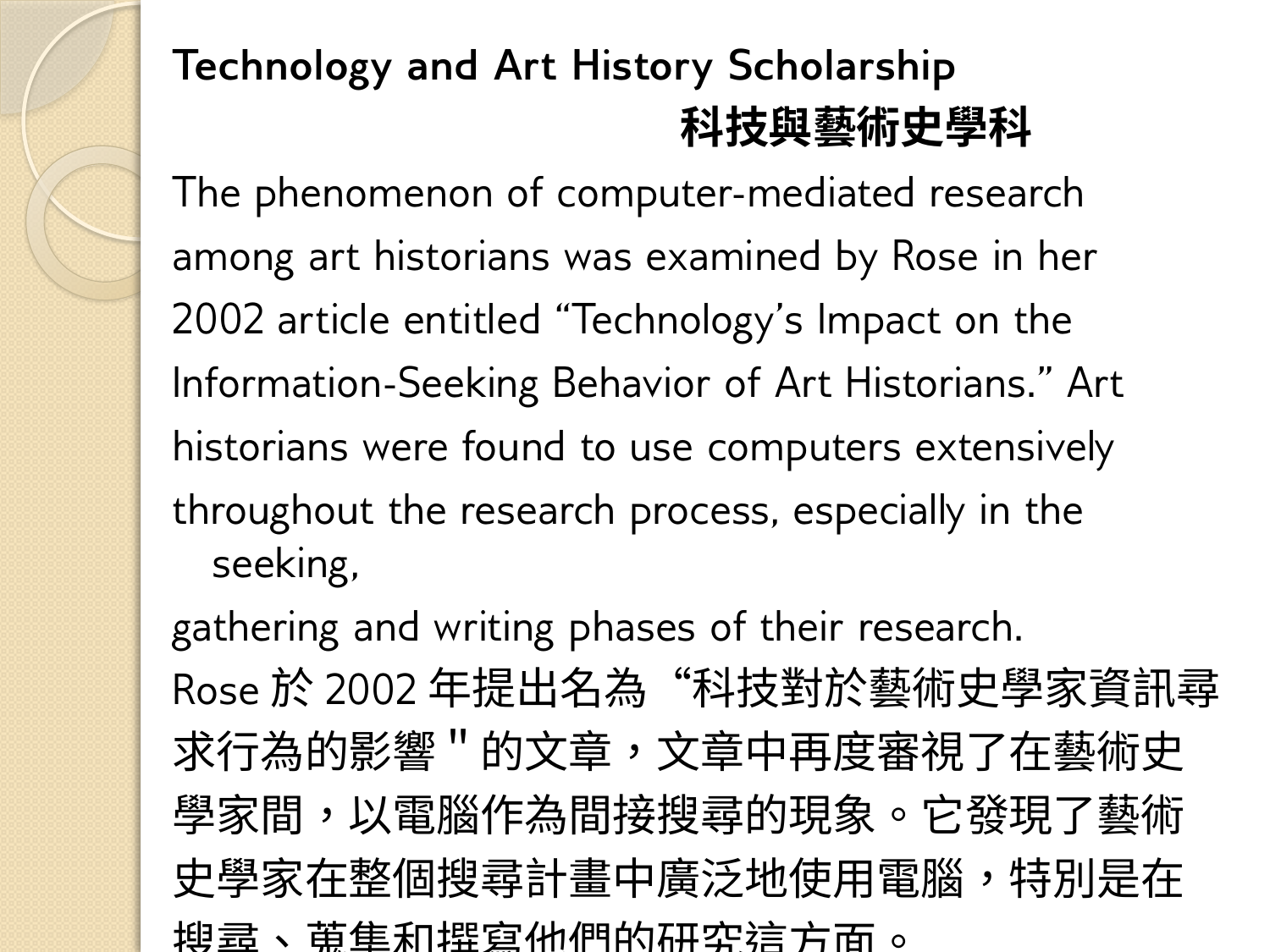

Technology and Art History Scholarship
                                                  科技與藝術史學科
The phenomenon of computer-mediated research
among art historians was examined by Rose in her
2002 article entitled “Technology’s Impact on the
Information-Seeking Behavior of Art Historians.” Art
historians were found to use computers extensively
throughout the research process, especially in the seeking,
gathering and writing phases of their research.
Rose於2002年提出名為“科技對於藝術史學家資訊尋
求行為的影響＂的文章，文章中再度審視了在藝術史
學家間，以電腦作為間接搜尋的現象。它發現了藝術
史學家在整個搜尋計畫中廣泛地使用電腦，特別是在
搜尋、蒐集和撰寫他們的研究這方面。